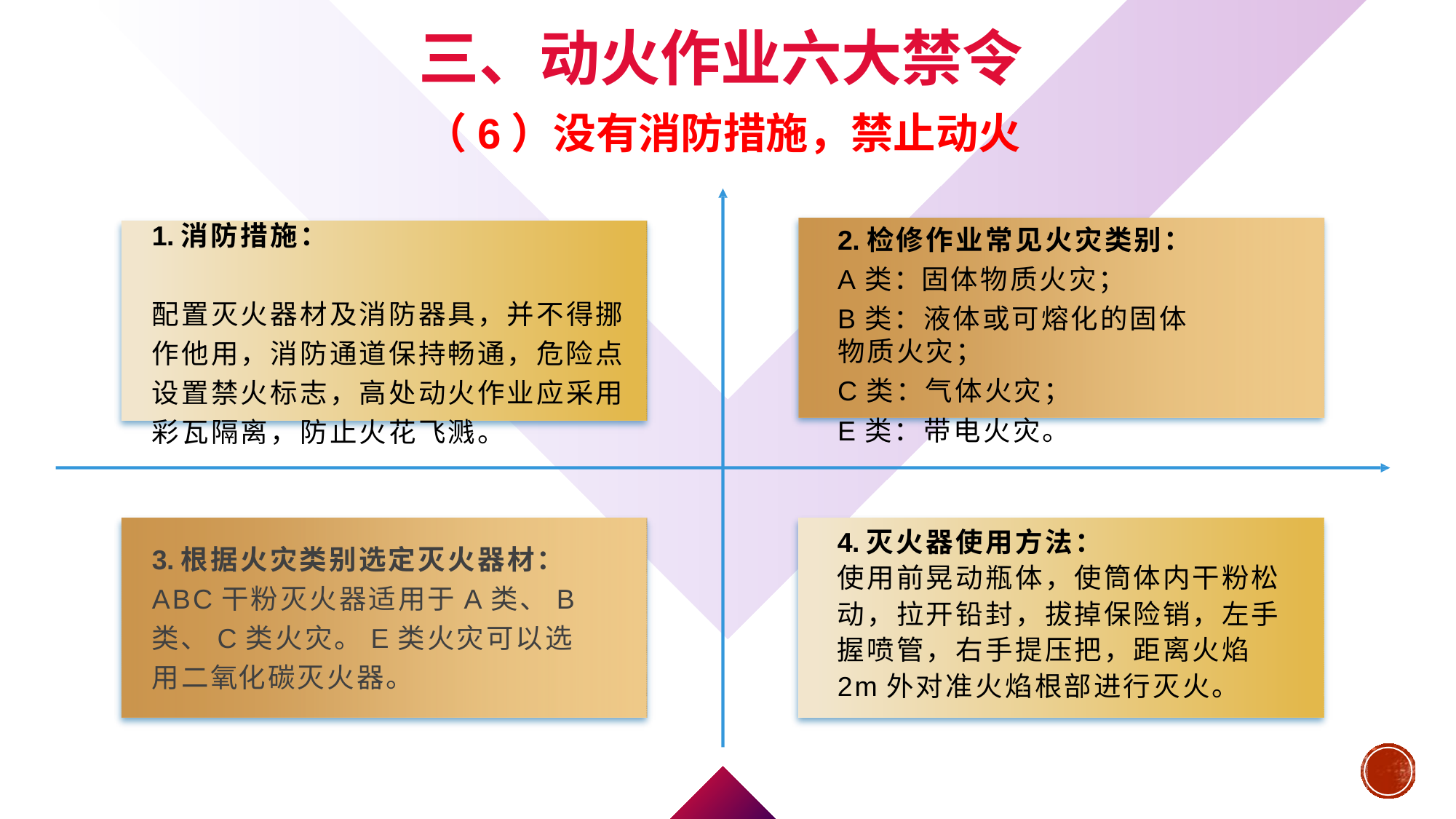

三、动火作业六大禁令
（6）没有消防措施，禁止动火

1.消防措施：

配置灭火器材及消防器具，并不得挪
作他用，消防通道保持畅通，危险点
设置禁火标志，高处动火作业应采用彩瓦隔离，防止火花飞溅。

2.检修作业常见火灾类别：A类：固体物质火灾；
B类：液体或可熔化的固体物质火灾；
C类：气体火灾；E类：带电火灾。

4.灭火器使用方法：
使用前晃动瓶体，使筒体内干粉松动，拉开铅封，拔掉保险销，左手握喷管，右手提压把，距离火焰2m外对准火焰根部进行灭火。
3.根据火灾类别选定灭火器材：ABC干粉灭火器适用于A类、B类、C类火灾。E类火灾可以选用二氧化碳灭火器。